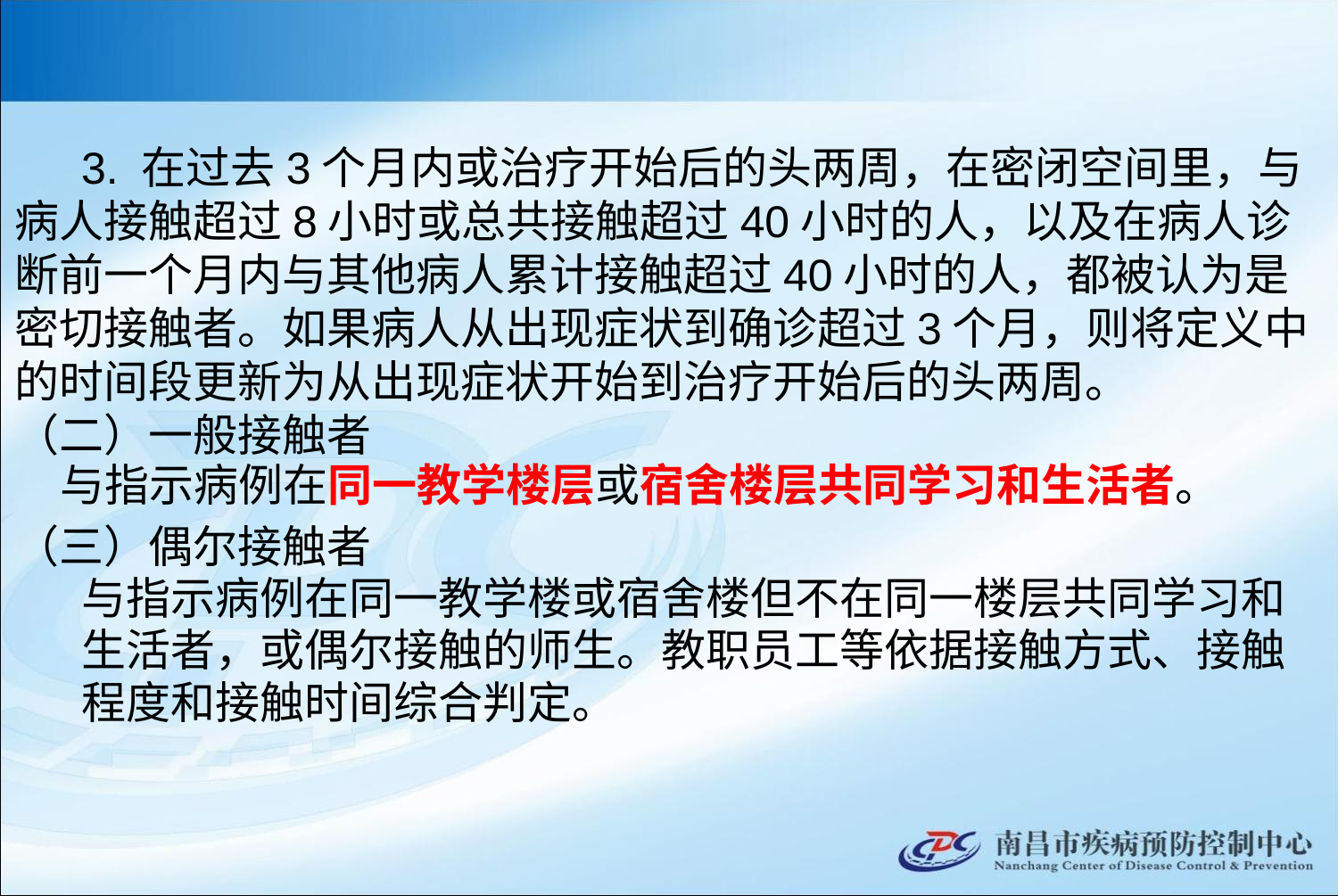

3. 在过去3个月内或治疗开始后的头两周，在密闭空间里，与病人接触超过8小时或总共接触超过40小时的人，以及在病人诊断前一个月内与其他病人累计接触超过40小时的人，都被认为是密切接触者。如果病人从出现症状到确诊超过3个月，则将定义中的时间段更新为从出现症状开始到治疗开始后的头两周。
（二）一般接触者
   与指示病例在同一教学楼层或宿舍楼层共同学习和生活者。
（三）偶尔接触者
与指示病例在同一教学楼或宿舍楼但不在同一楼层共同学习和生活者，或偶尔接触的师生。教职员工等依据接触方式、接触程度和接触时间综合判定。